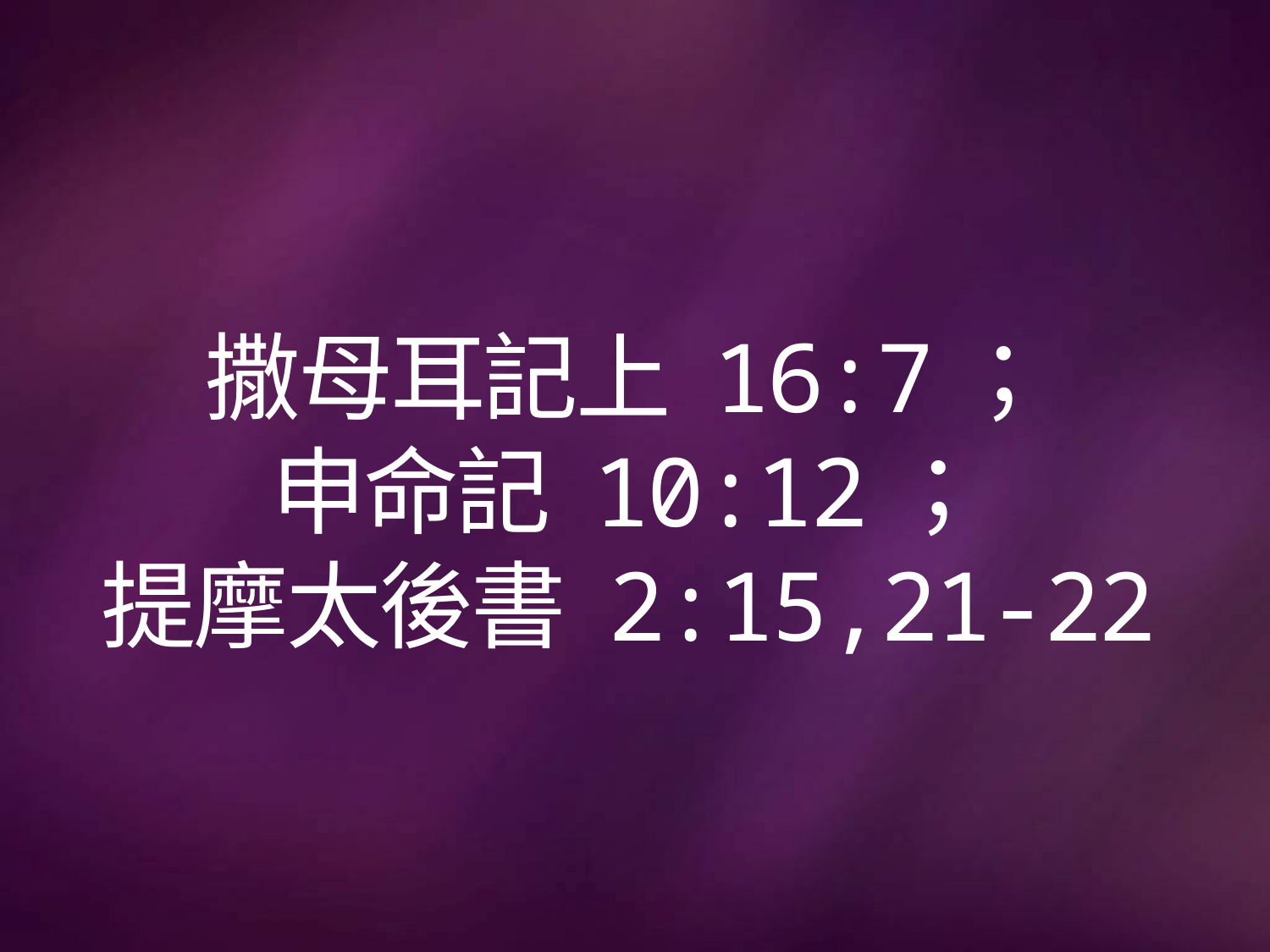

# 撒母耳記上 16:7； 申命記 10:12； 提摩太後書 2:15,21-22